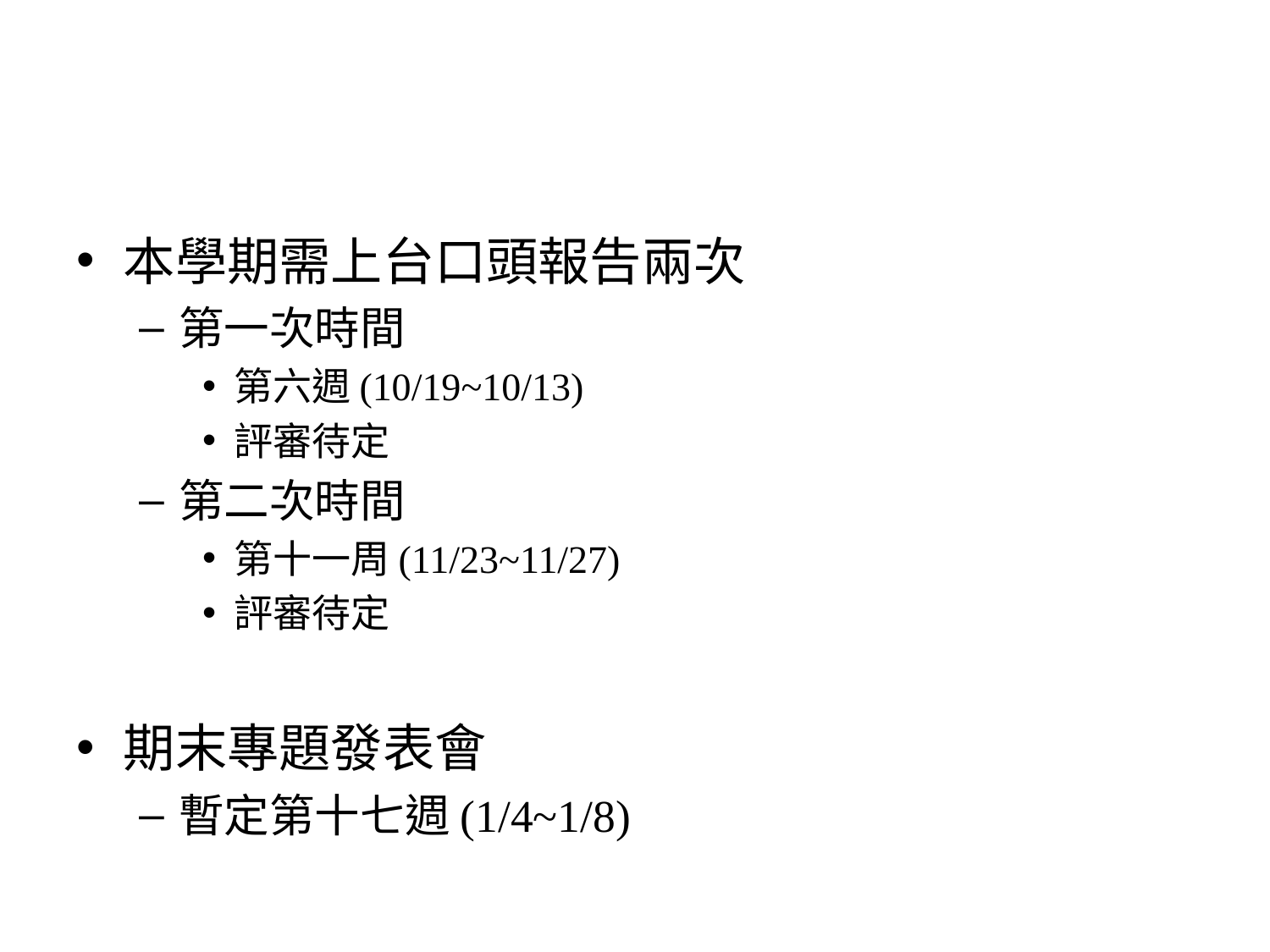

#
本學期需上台口頭報告兩次
第一次時間
第六週(10/19~10/13)
評審待定
第二次時間
第十一周(11/23~11/27)
評審待定

期末專題發表會
暫定第十七週(1/4~1/8)